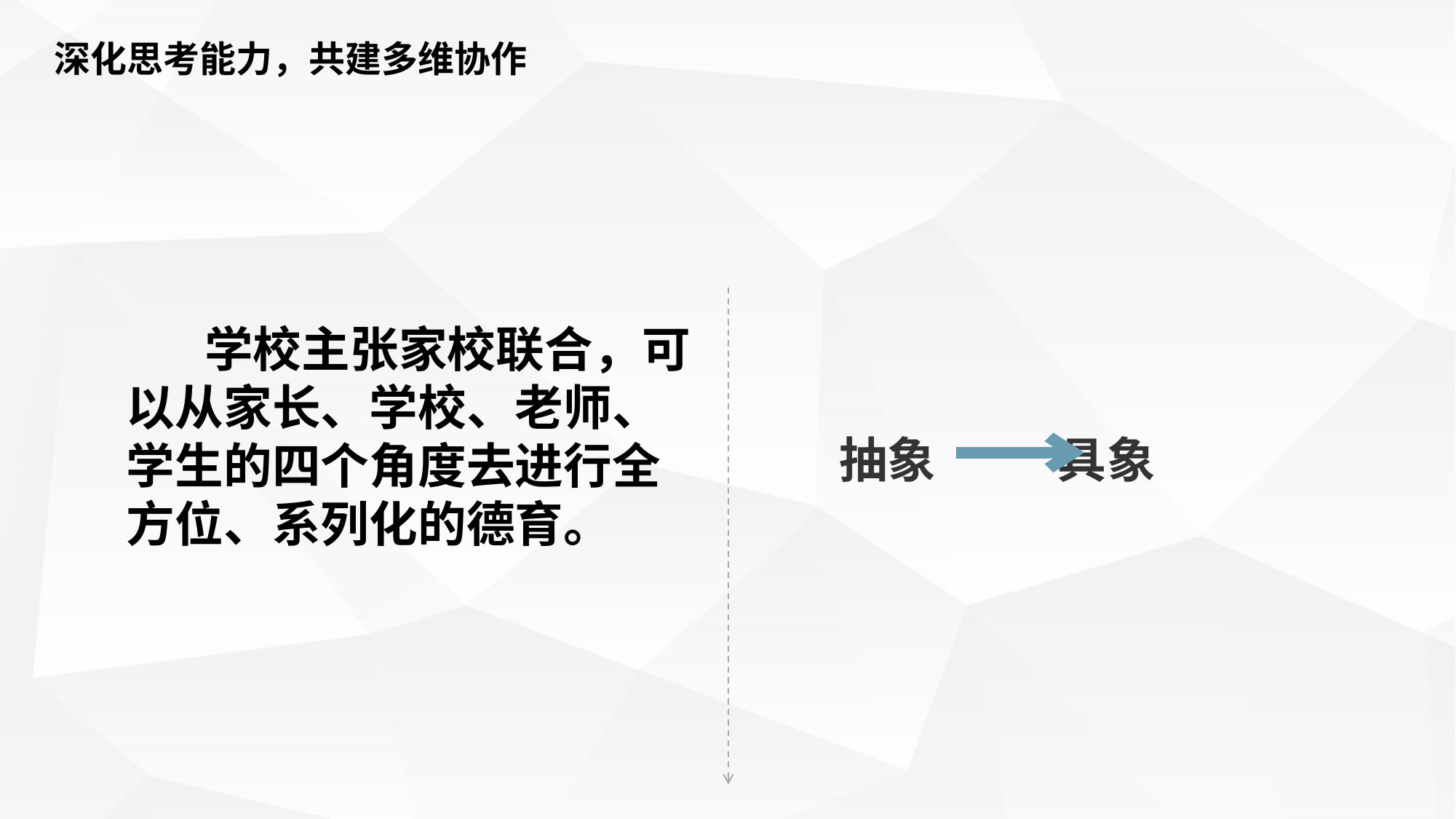

深化思考能力，共建多维协作
      学校主张家校联合，可以从家长、学校、老师、学生的四个角度去进行全方位、系列化的德育。
抽象           具象